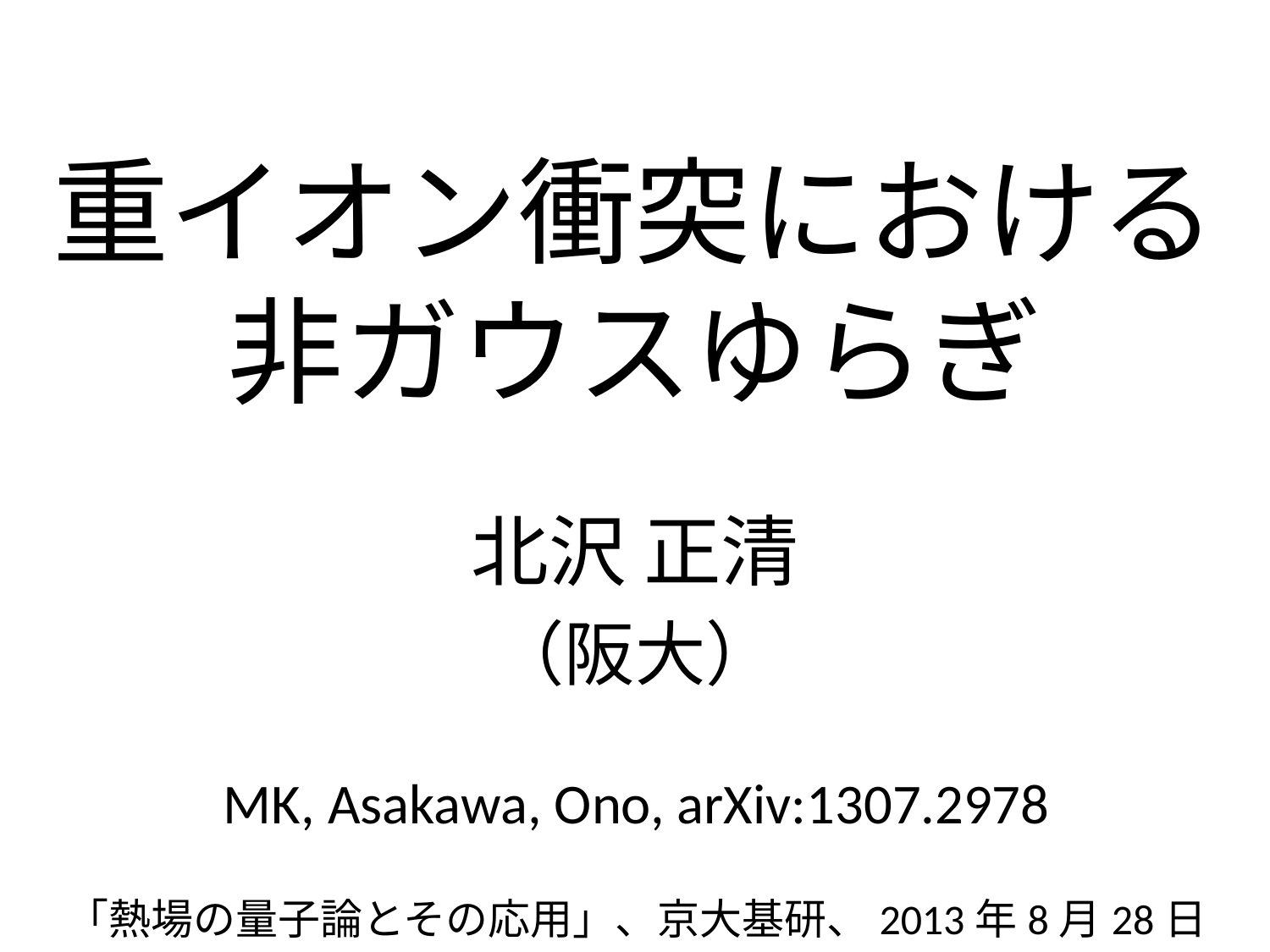

# 重イオン衝突における 非ガウスゆらぎ
北沢 正清
（阪大）
MK, Asakawa, Ono, arXiv:1307.2978
「熱場の量子論とその応用」、京大基研、2013年8月28日